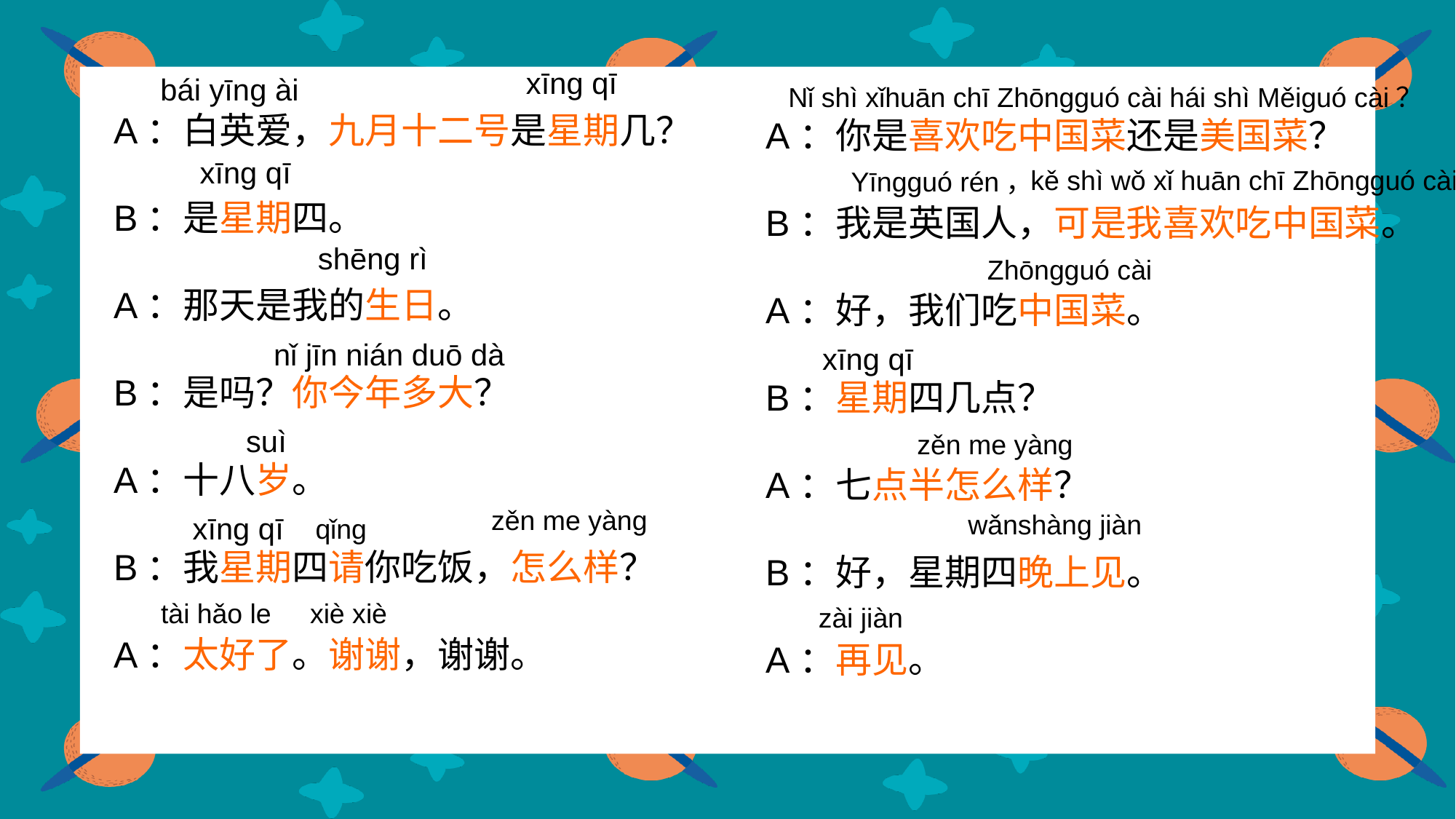

xīng qī
bái yīng ài
Nǐ shì xǐhuān chī Zhōngguó cài hái shì Měiguó cài？
A：白英爱，九月十二号是星期几？

B：是星期四。

A：那天是我的生日。

B：是吗？你今年多大？

A：十八岁。

B：我星期四请你吃饭，怎么样？

A：太好了。谢谢，谢谢。

A：你是喜欢吃中国菜还是美国菜？

B：我是英国人，可是我喜欢吃中国菜。

A：好，我们吃中国菜。

B：星期四几点？

A：七点半怎么样？

B：好，星期四晚上见。

A：再见。
xīng qī
kě shì wǒ xǐ huān chī Zhōngguó cài
Yīngguó rén，
shēng rì
Zhōngguó cài
nǐ jīn nián duō dà
xīng qī
suì
zěn me yàng
zěn me yàng
wǎnshàng jiàn
xīng qī
qǐng
tài hǎo le
xiè xiè
zài jiàn